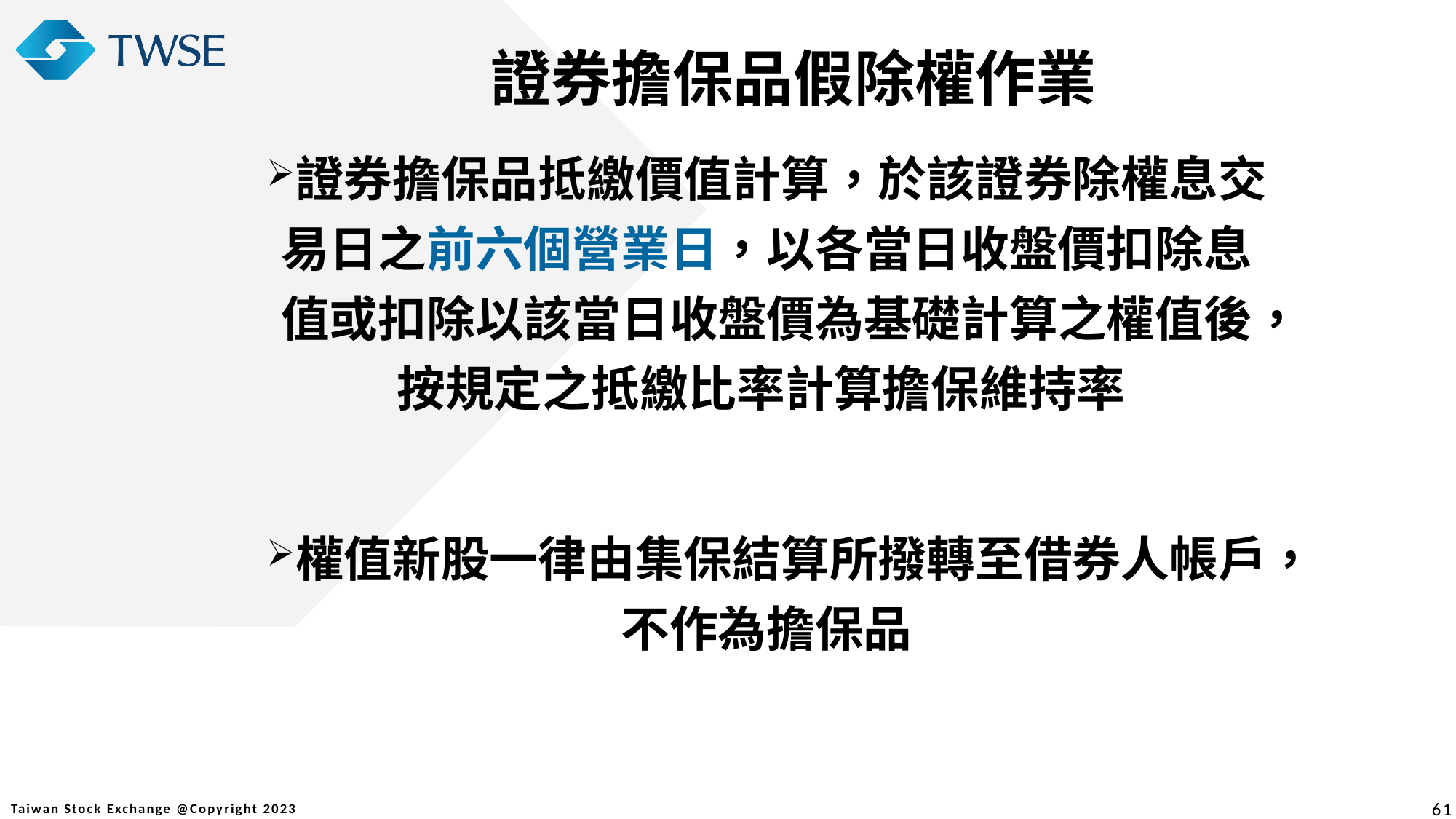

證券擔保品假除權作業
證券擔保品抵繳價值計算，於該證券除權息交易日之前六個營業日，以各當日收盤價扣除息值或扣除以該當日收盤價為基礎計算之權值後，按規定之抵繳比率計算擔保維持率

權值新股一律由集保結算所撥轉至借券人帳戶，不作為擔保品

61